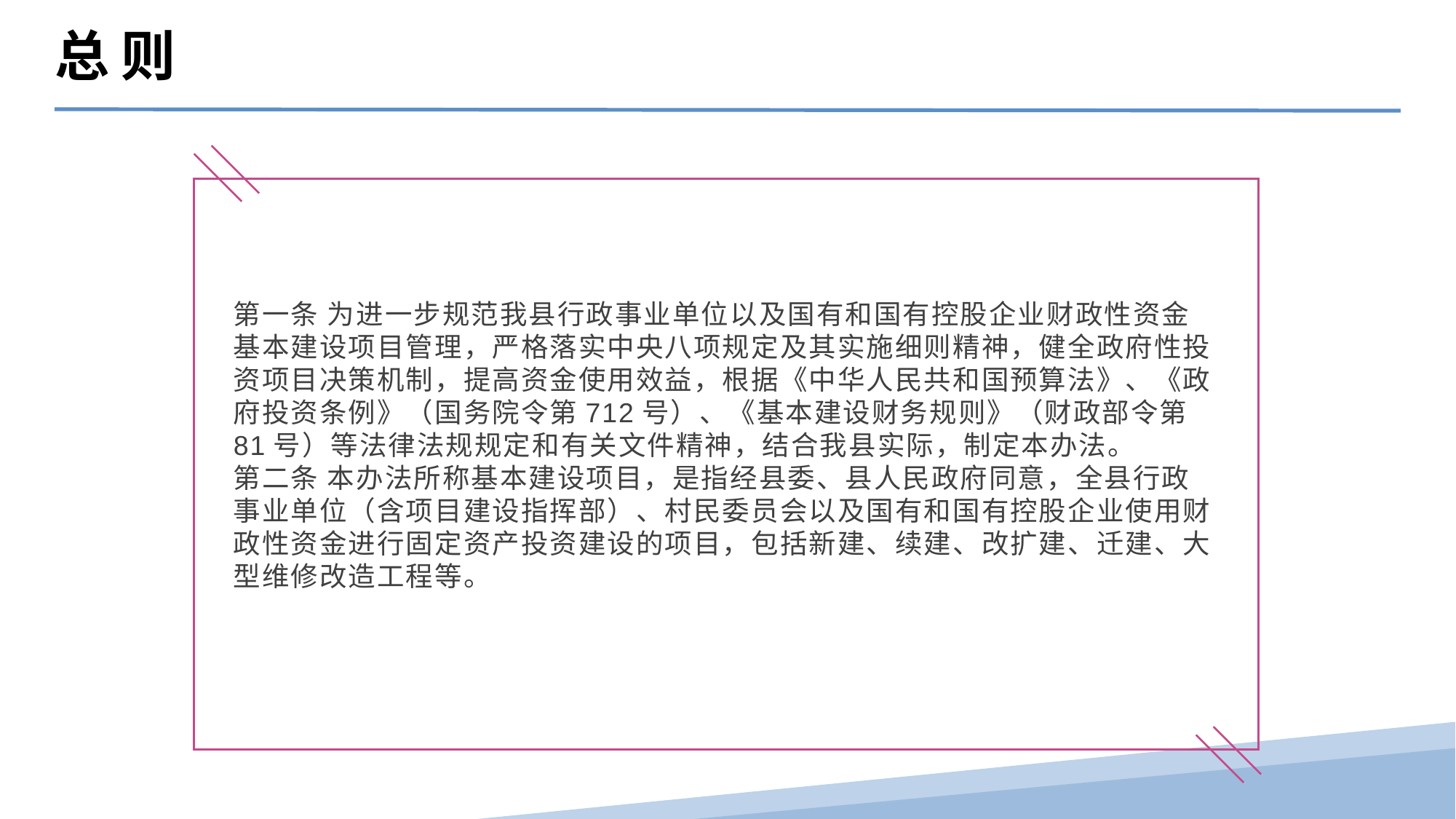

总 则

第一条 为进一步规范我县行政事业单位以及国有和国有控股企业财政性资金基本建设项目管理，严格落实中央八项规定及其实施细则精神，健全政府性投资项目决策机制，提高资金使用效益，根据《中华人民共和国预算法》、《政府投资条例》（国务院令第712号）、《基本建设财务规则》（财政部令第81号）等法律法规规定和有关文件精神，结合我县实际，制定本办法。
第二条 本办法所称基本建设项目，是指经县委、县人民政府同意，全县行政事业单位（含项目建设指挥部）、村民委员会以及国有和国有控股企业使用财政性资金进行固定资产投资建设的项目，包括新建、续建、改扩建、迁建、大型维修改造工程等。